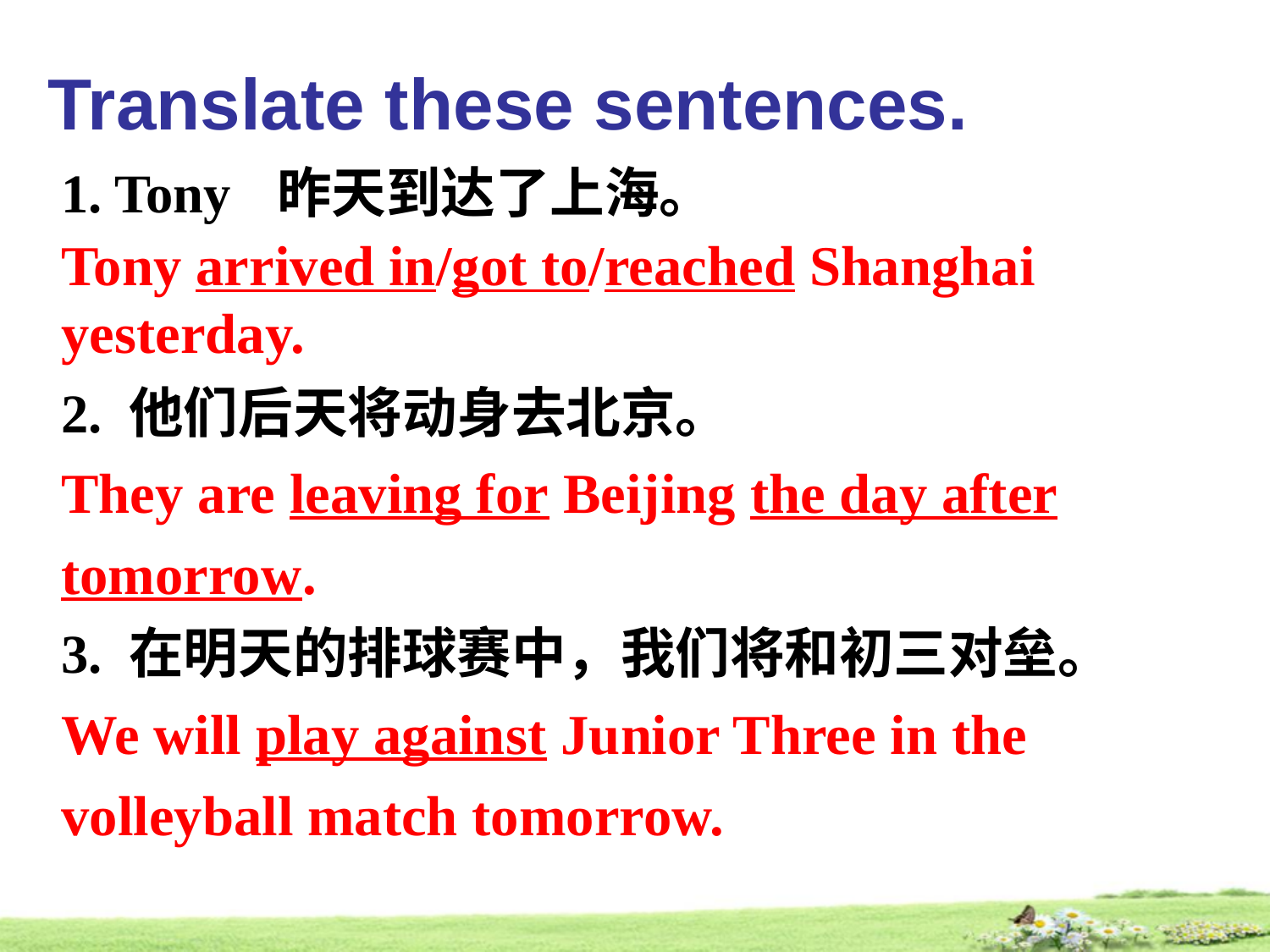

Translate these sentences.
1. Tony 昨天到达了上海。
Tony arrived in/got to/reached Shanghai yesterday.
2. 他们后天将动身去北京。
They are leaving for Beijing the day after tomorrow.
3. 在明天的排球赛中，我们将和初三对垒。We will play against Junior Three in the volleyball match tomorrow.